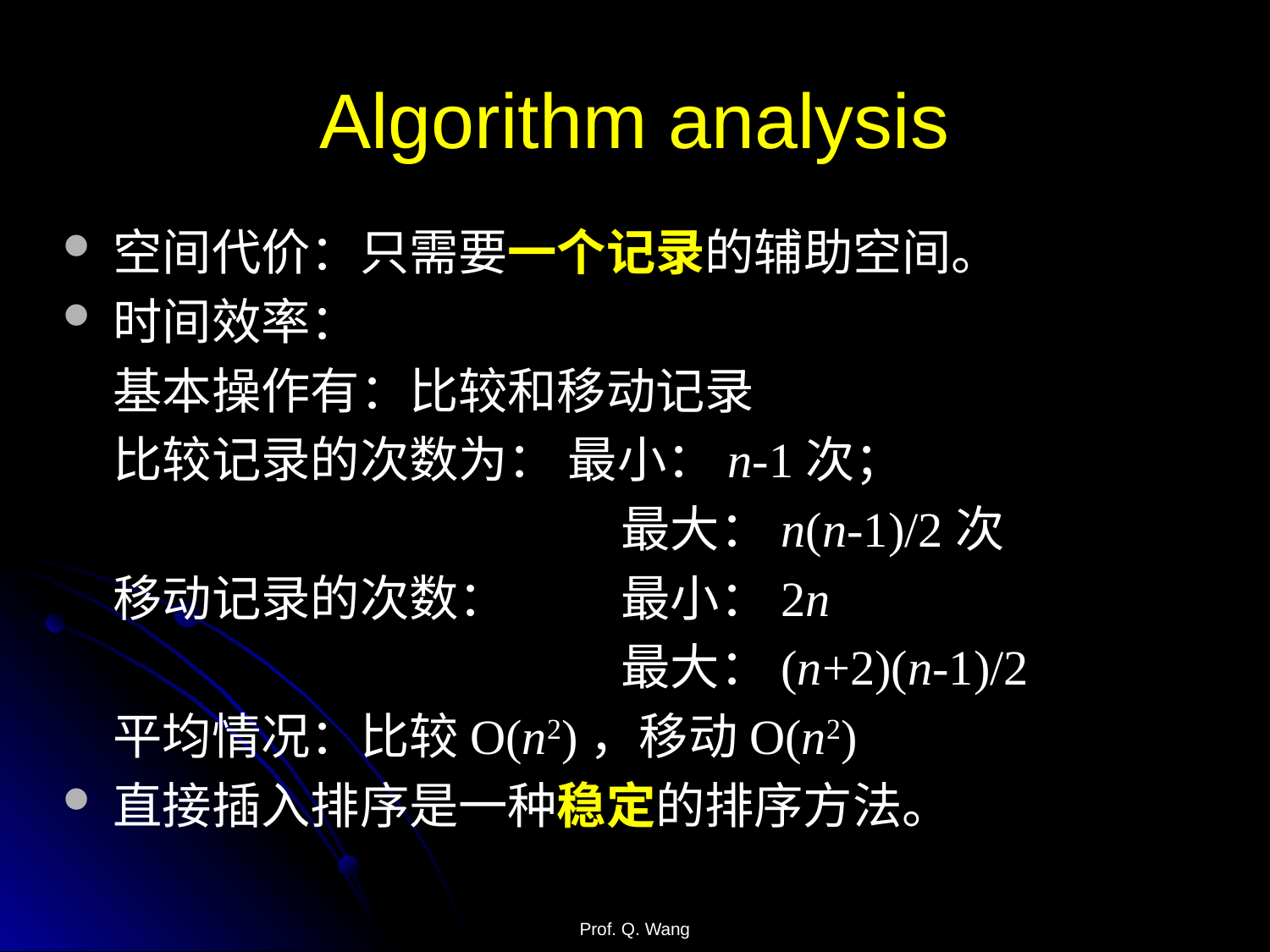

# Algorithm analysis

空间代价：只需要一个记录的辅助空间。
时间效率：
	基本操作有：比较和移动记录
	比较记录的次数为： 最小：n-1次；
					最大：n(n-1)/2次
	移动记录的次数：	最小：2n
					最大：(n+2)(n-1)/2
	平均情况：比较O(n2)，移动O(n2)
直接插入排序是一种稳定的排序方法。

Prof. Q. Wang